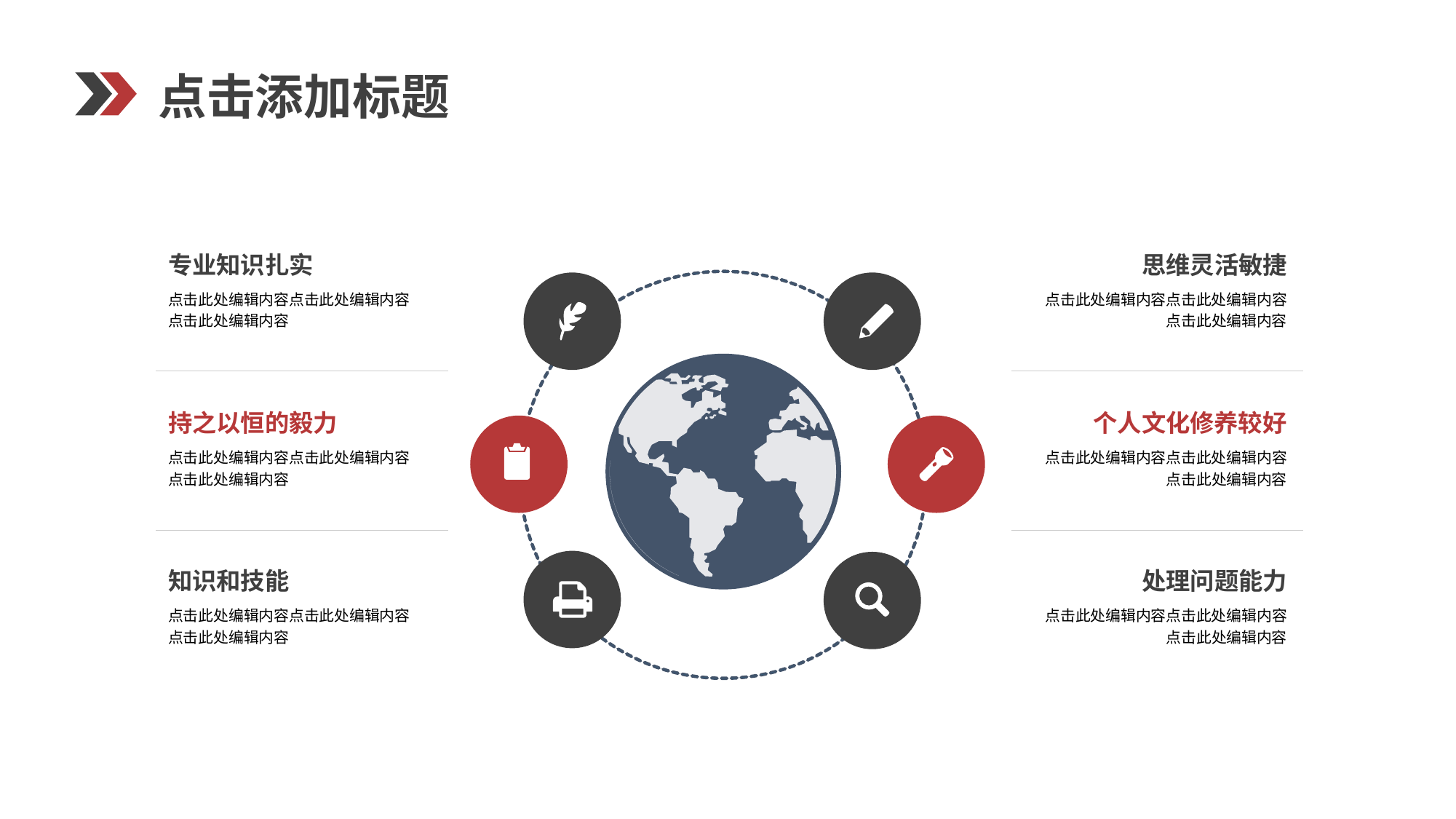

点击添加标题

专业知识扎实
点击此处编辑内容点击此处编辑内容
点击此处编辑内容
持之以恒的毅力
点击此处编辑内容点击此处编辑内容
点击此处编辑内容
知识和技能
点击此处编辑内容点击此处编辑内容
点击此处编辑内容
思维灵活敏捷
点击此处编辑内容点击此处编辑内容
点击此处编辑内容
个人文化修养较好
点击此处编辑内容点击此处编辑内容
点击此处编辑内容
处理问题能力
点击此处编辑内容点击此处编辑内容
点击此处编辑内容